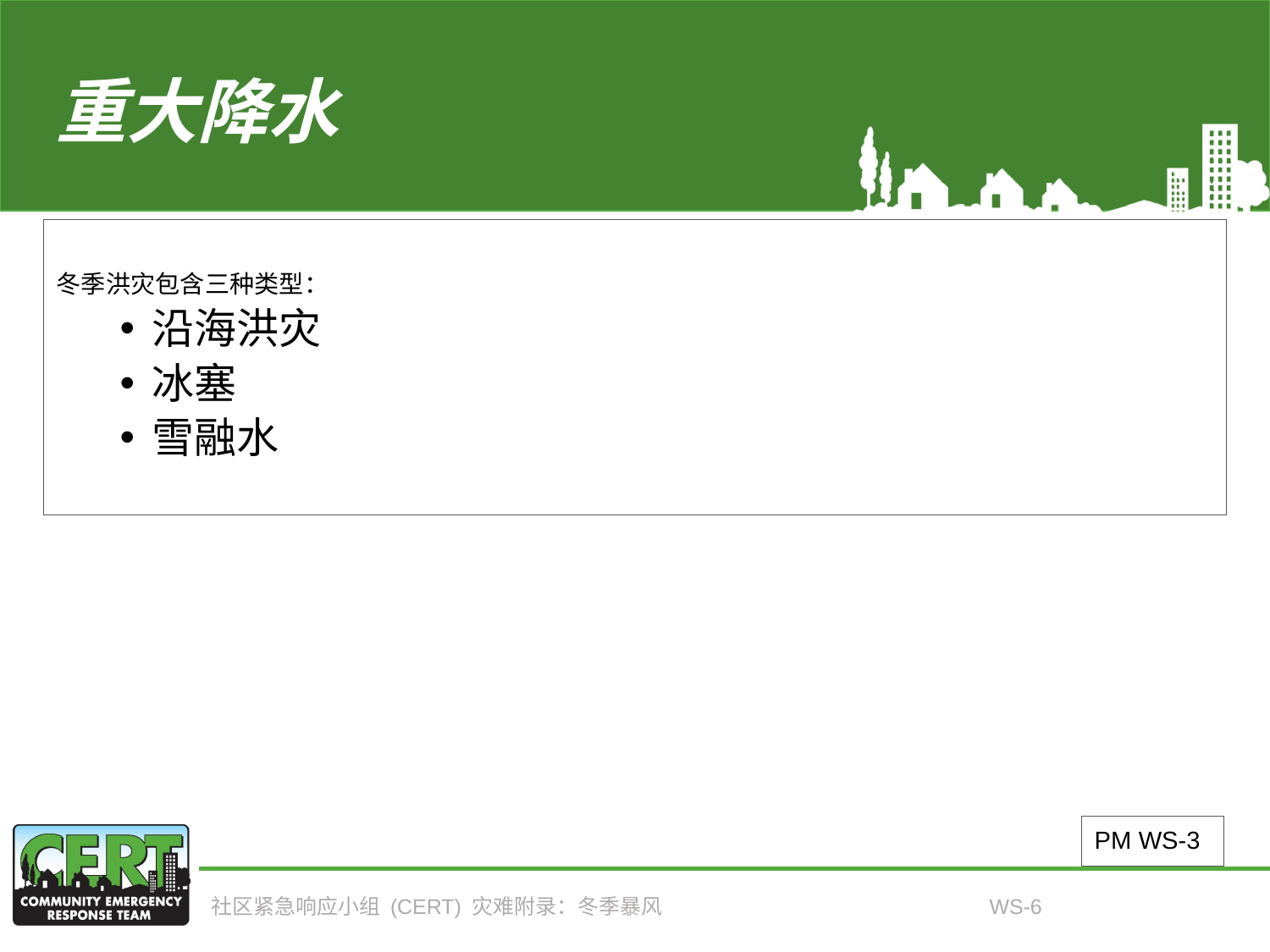

# 重大降水
冬季洪灾包含三种类型：
沿海洪灾
冰塞
雪融水
PM WS-3
社区紧急响应小组 (CERT) 灾难附录：冬季暴风
WS-6